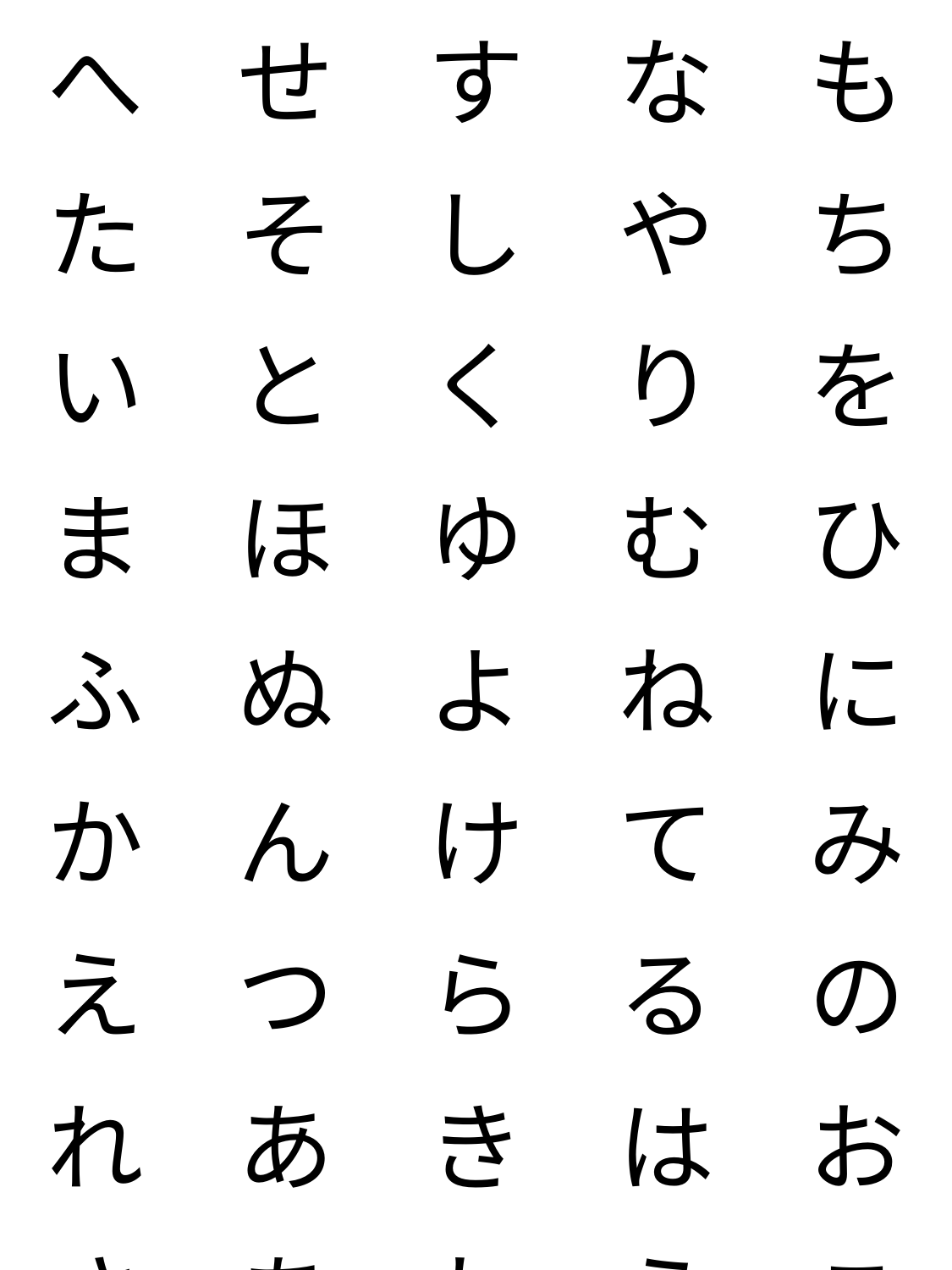

| へ | せ | す | な | も |
| --- | --- | --- | --- | --- |
| た | そ | し | や | ち |
| い | と | く | り | を |
| ま | ほ | ゆ | む | ひ |
| ふ | ぬ | よ | ね | に |
| か | ん | け | て | み |
| え | つ | ら | る | の |
| れ | あ | き | は | お |
| さ | あ | わ | う | こ |